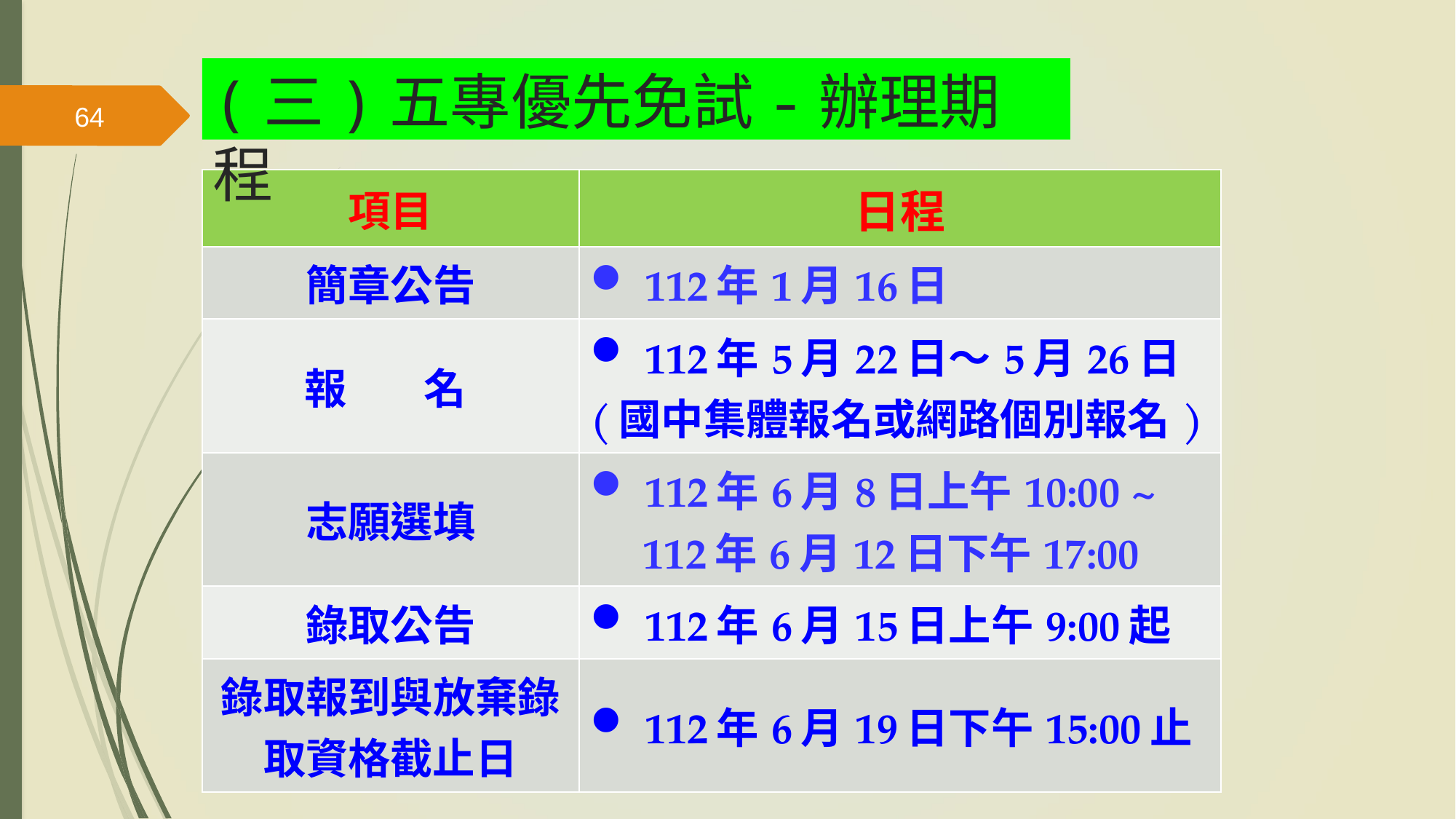

(三)五專優先免試-辦理期程
64
| 項目 | 日程 |
| --- | --- |
| 簡章公告 | 112年1月16日 |
| 報 名 | 112年5月22日～5月26日 (國中集體報名或網路個別報名) |
| 志願選填 | 112年6月8日上午10:00 ~ 112年6月12日下午17:00 |
| 錄取公告 | 112年6月15日上午9:00起 |
| 錄取報到與放棄錄取資格截止日 | 112年6月19日下午15:00止 |